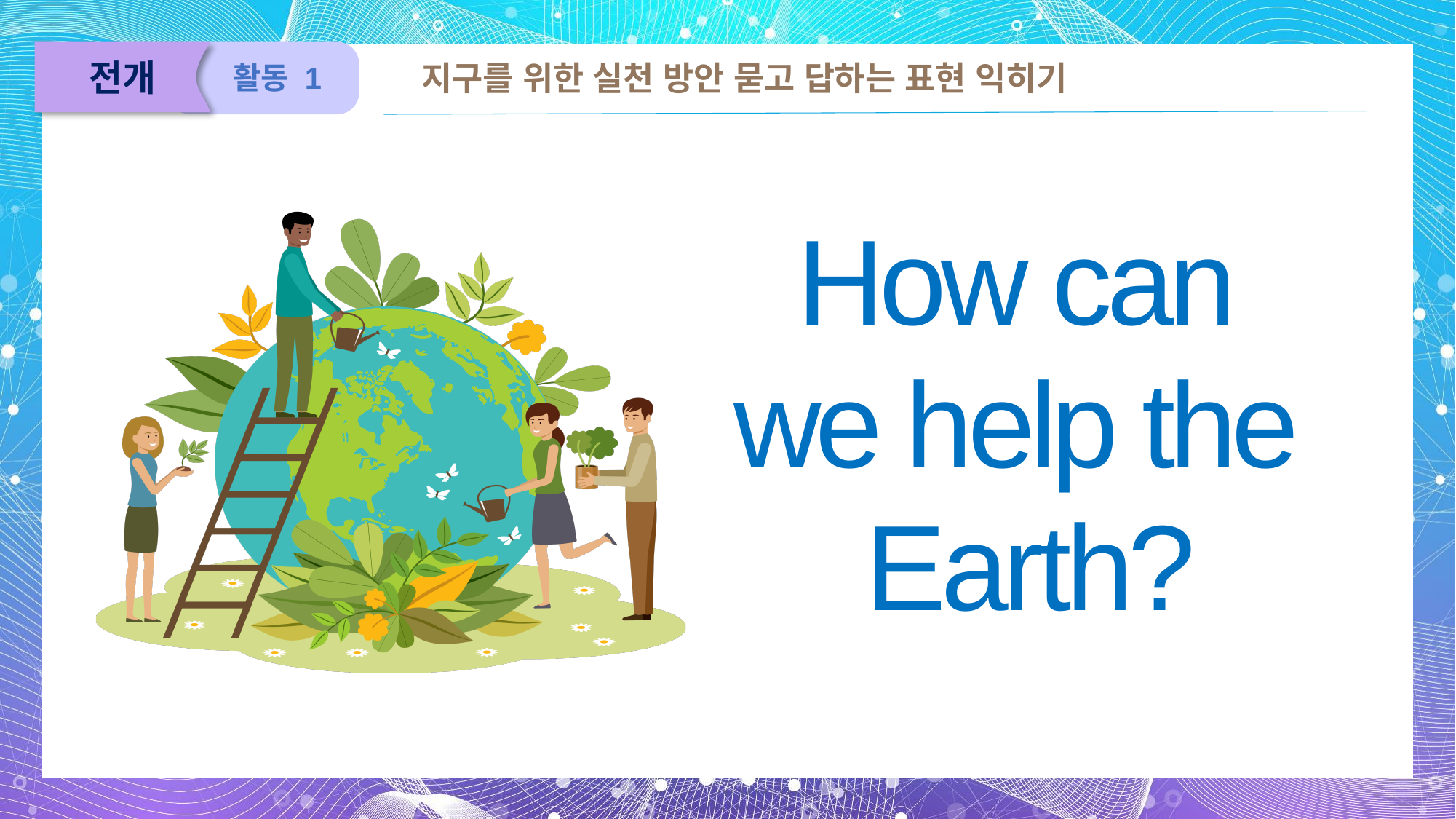

전개
지구를 위한 실천 방안 묻고 답하는 표현 익히기
활동 1
How can
we help the
Earth?